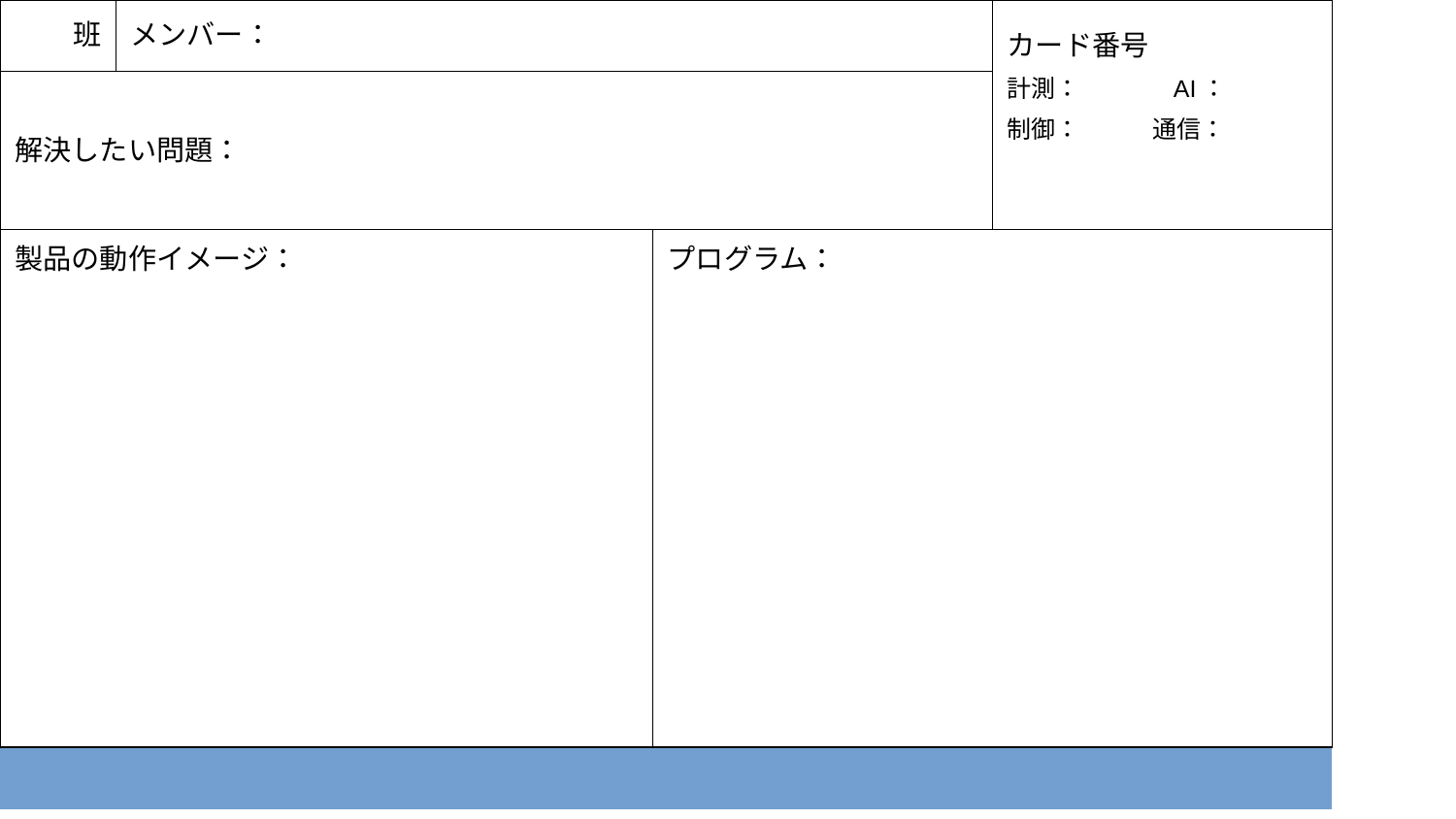

| 班 | メンバー： |  |  | カード番号 計測： AI： 制御：　　　通信： |
| --- | --- | --- | --- | --- |
| 解決したい問題： |  |  |  |  |
| 製品の動作イメージ： |  |  | プログラム： |  |
|  |  |  |  |  |
| 製品名： |  |  |  |  |